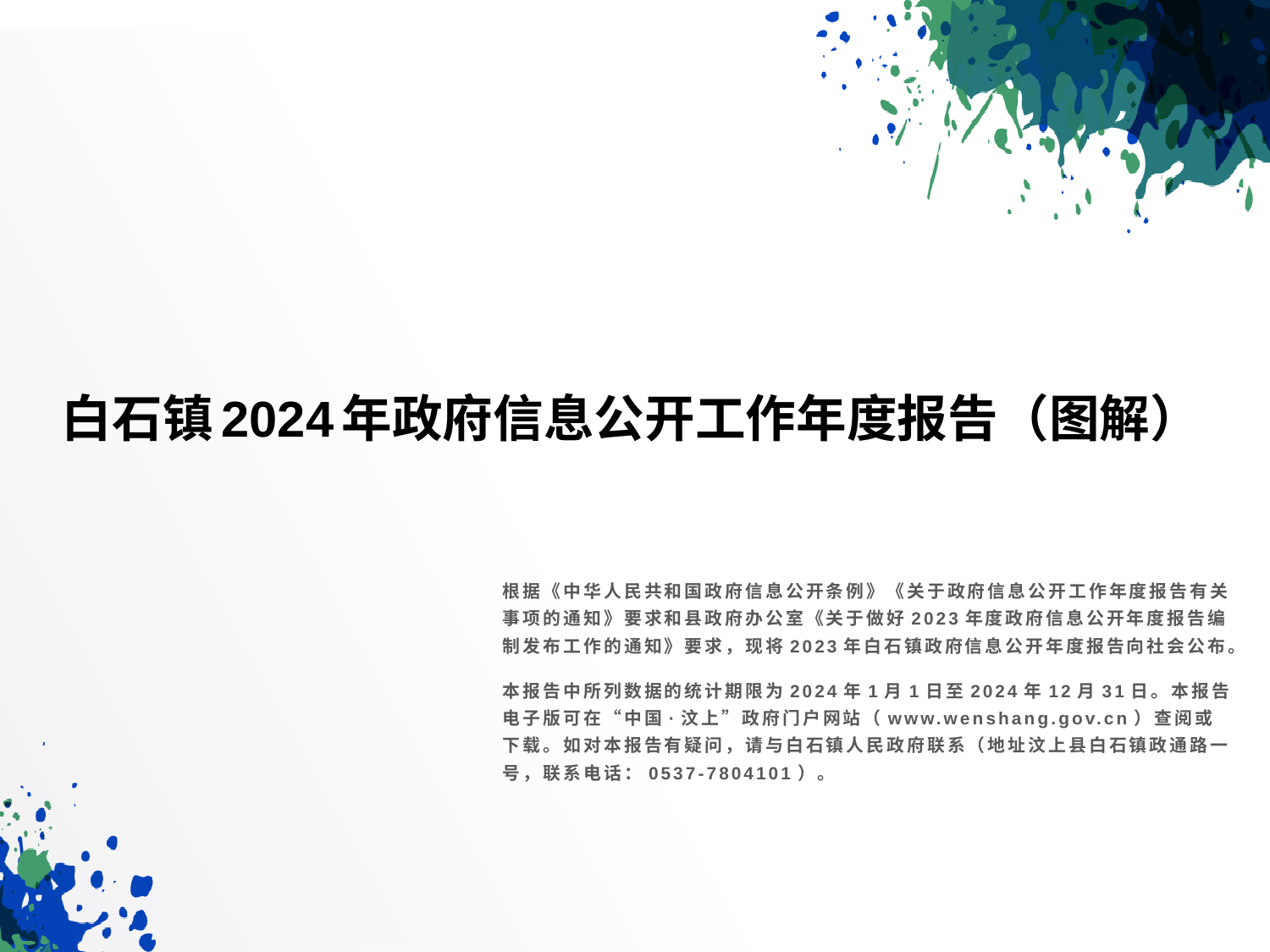

# 白石镇2024年政府信息公开工作年度报告（图解）
根据《中华人民共和国政府信息公开条例》《关于政府信息公开工作年度报告有关事项的通知》要求和县政府办公室《关于做好2023年度政府信息公开年度报告编制发布工作的通知》要求，现将2023年白石镇政府信息公开年度报告向社会公布。
本报告中所列数据的统计期限为2024年1月1日至2024年12月31日。本报告电子版可在“中国·汶上”政府门户网站（www.wenshang.gov.cn）查阅或下载。如对本报告有疑问，请与白石镇人民政府联系（地址汶上县白石镇政通路一号，联系电话：0537-7804101）。